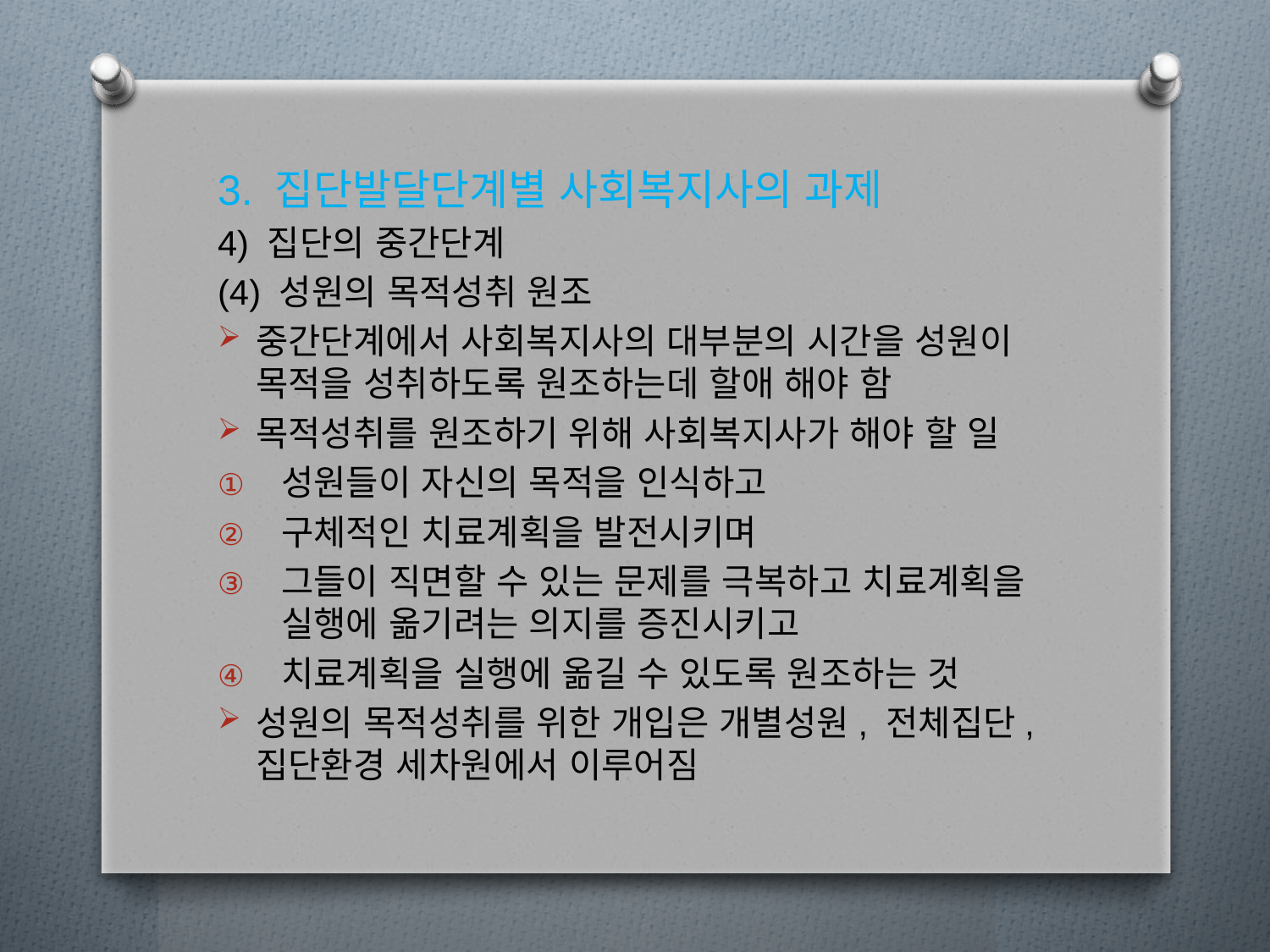

3. 집단발달단계별 사회복지사의 과제
4) 집단의 중간단계
(4) 성원의 목적성취 원조
중간단계에서 사회복지사의 대부분의 시간을 성원이 목적을 성취하도록 원조하는데 할애 해야 함
목적성취를 원조하기 위해 사회복지사가 해야 할 일
성원들이 자신의 목적을 인식하고
구체적인 치료계획을 발전시키며
그들이 직면할 수 있는 문제를 극복하고 치료계획을 실행에 옮기려는 의지를 증진시키고
치료계획을 실행에 옮길 수 있도록 원조하는 것
성원의 목적성취를 위한 개입은 개별성원, 전체집단, 집단환경 세차원에서 이루어짐